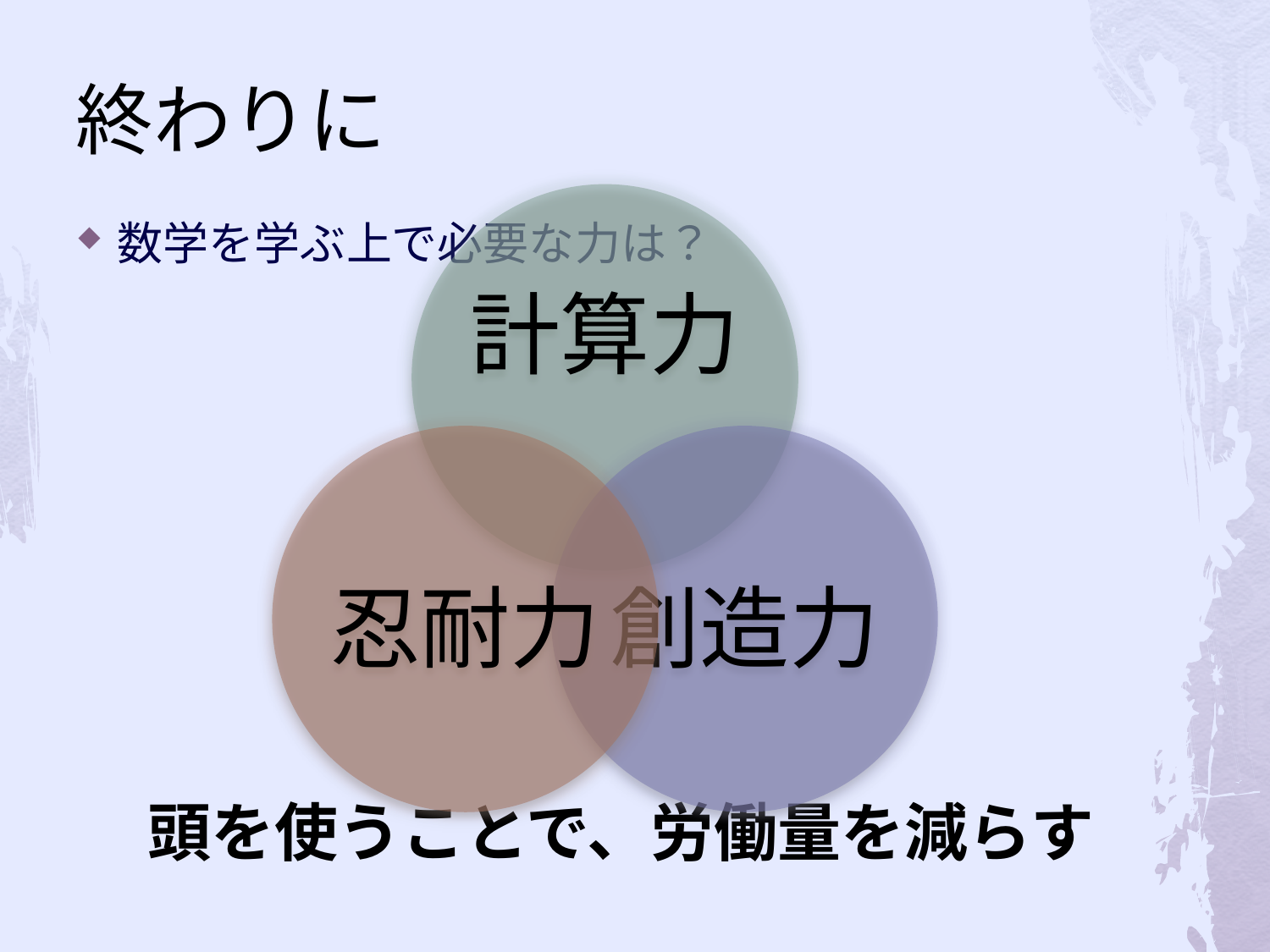

# 終わりに
計算力
創造力
忍耐力
数学を学ぶ上で必要な力は？
頭を使うことで、労働量を減らす